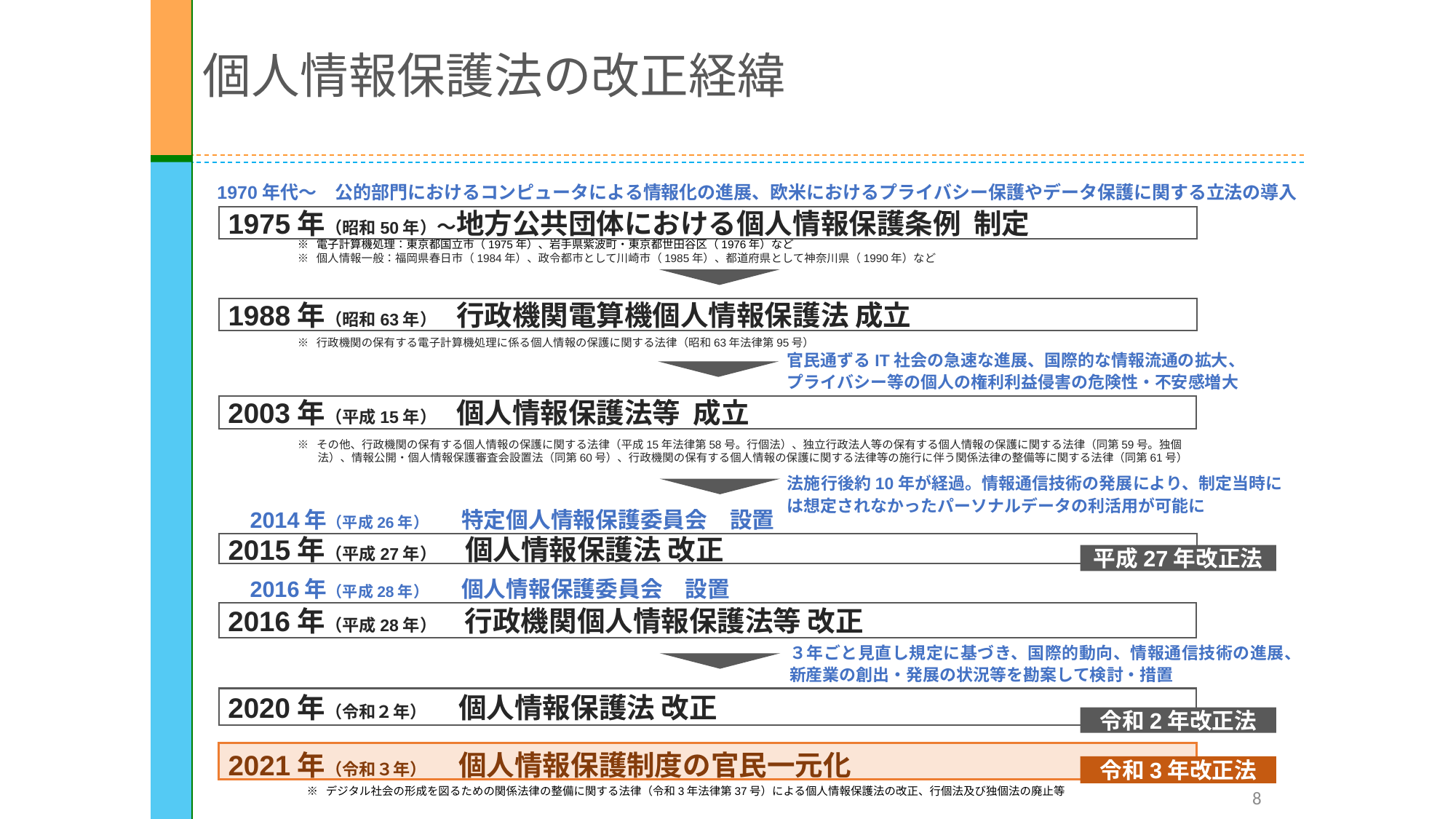

個人情報保護法の改正経緯

1970年代～　公的部門におけるコンピュータによる情報化の進展、欧米におけるプライバシー保護やデータ保護に関する立法の導入
1975年（昭和50年）～地方公共団体における個人情報保護条例  制定
※  電子計算機処理：東京都国立市（1975年）、岩手県紫波町・東京都世田谷区（1976年）など
※  個人情報一般：福岡県春日市（1984年）、政令都市として川崎市（1985年）、都道府県として神奈川県（1990年）など

1988年（昭和63年）　行政機関電算機個人情報保護法 成立
※  行政機関の保有する電子計算機処理に係る個人情報の保護に関する法律（昭和63年法律第95号）
官民通ずるIT社会の急速な進展、国際的な情報流通の拡大、
プライバシー等の個人の権利利益侵害の危険性・不安感増大

2003年（平成15年）　個人情報保護法等  成立
※  その他、行政機関の保有する個人情報の保護に関する法律（平成15年法律第58号。行個法）、独立行政法人等の保有する個人情報の保護に関する法律（同第59号。独個法）、情報公開・個人情報保護審査会設置法（同第60号）、行政機関の保有する個人情報の保護に関する法律等の施行に伴う関係法律の整備等に関する法律（同第61号）
法施行後約10年が経過。情報通信技術の発展により、制定当時には想定されなかったパーソナルデータの利活用が可能に

2014年（平成26年）　  特定個人情報保護委員会　設置
2015年（平成27年）　個人情報保護法 改正
平成27年改正法
2016年（平成28年）　  個人情報保護委員会　設置
2016年（平成28年）　行政機関個人情報保護法等 改正
３年ごと見直し規定に基づき、国際的動向、情報通信技術の進展、新産業の創出・発展の状況等を勘案して検討・措置

2020年（令和２年） 　個人情報保護法 改正
令和2年改正法
2021年（令和３年） 　個人情報保護制度の官民一元化
令和3年改正法
8
※  デジタル社会の形成を図るための関係法律の整備に関する法律（令和3年法律第37号）による個人情報保護法の改正、行個法及び独個法の廃止等